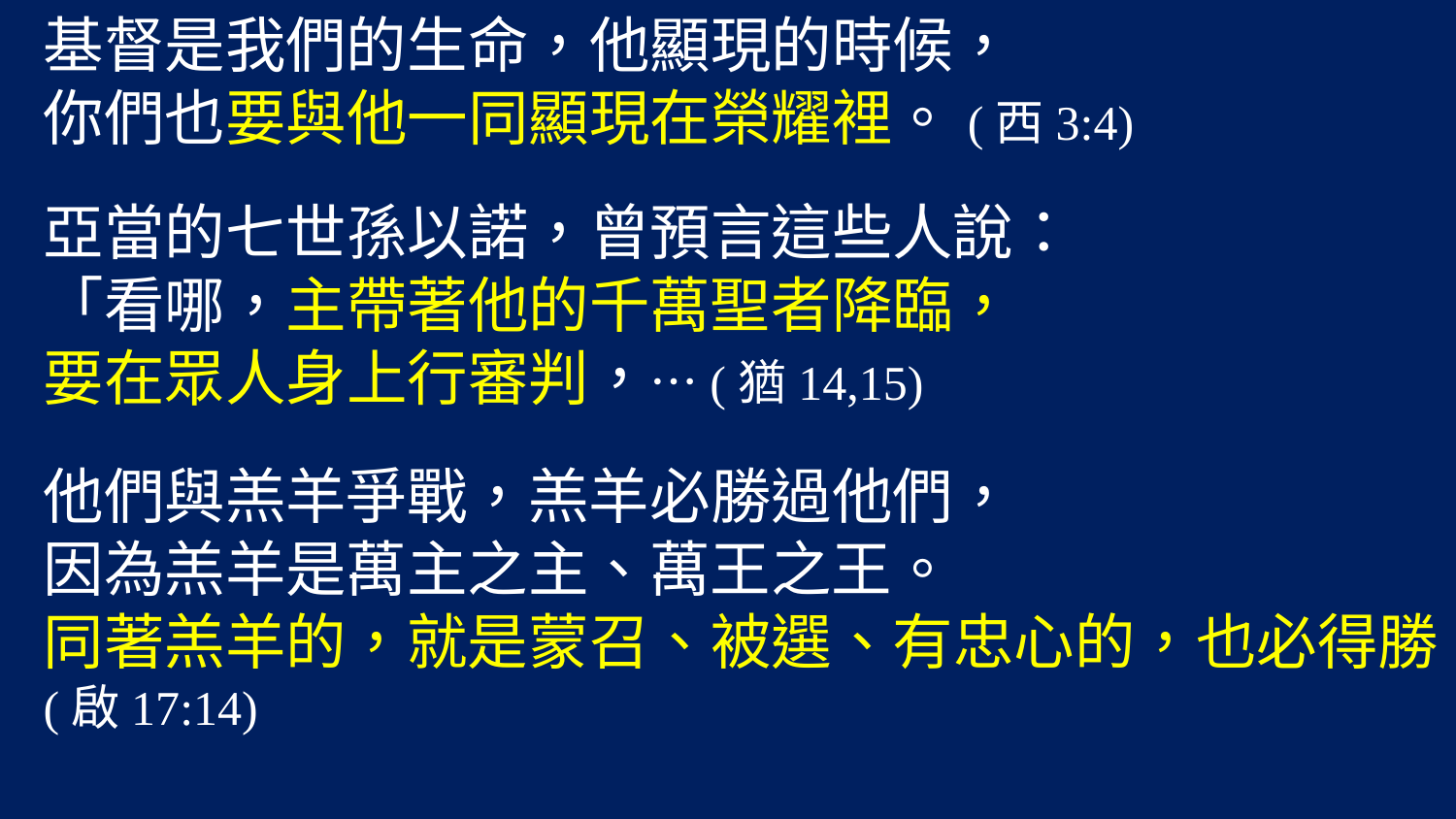

基督是我們的生命，他顯現的時候，
你們也要與他一同顯現在榮耀裡。(西3:4)

亞當的七世孫以諾，曾預言這些人說：
「看哪，主帶著他的千萬聖者降臨，
要在眾人身上行審判，…(猶14,15)

他們與羔羊爭戰，羔羊必勝過他們，
因為羔羊是萬主之主、萬王之王。
同著羔羊的，就是蒙召、被選、有忠心的，也必得勝。(啟17:14)